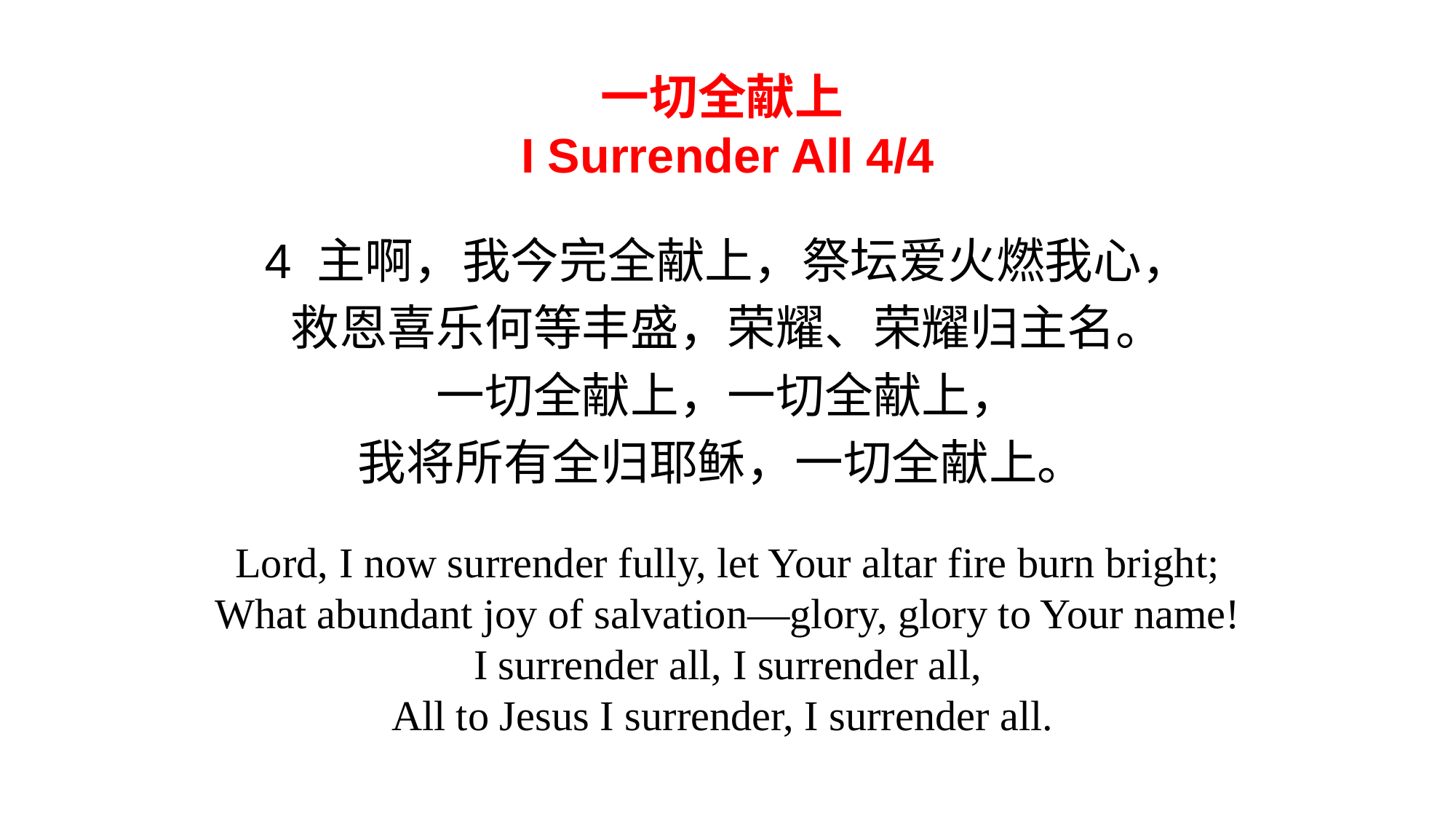

一切全献上
I Surrender All 4/4
4 主啊，我今完全献上，祭坛爱火燃我心，
救恩喜乐何等丰盛，荣耀、荣耀归主名。
一切全献上，一切全献上，
我将所有全归耶稣，一切全献上。

Lord, I now surrender fully, let Your altar fire burn bright;
What abundant joy of salvation—glory, glory to Your name!
I surrender all, I surrender all,
All to Jesus I surrender, I surrender all.